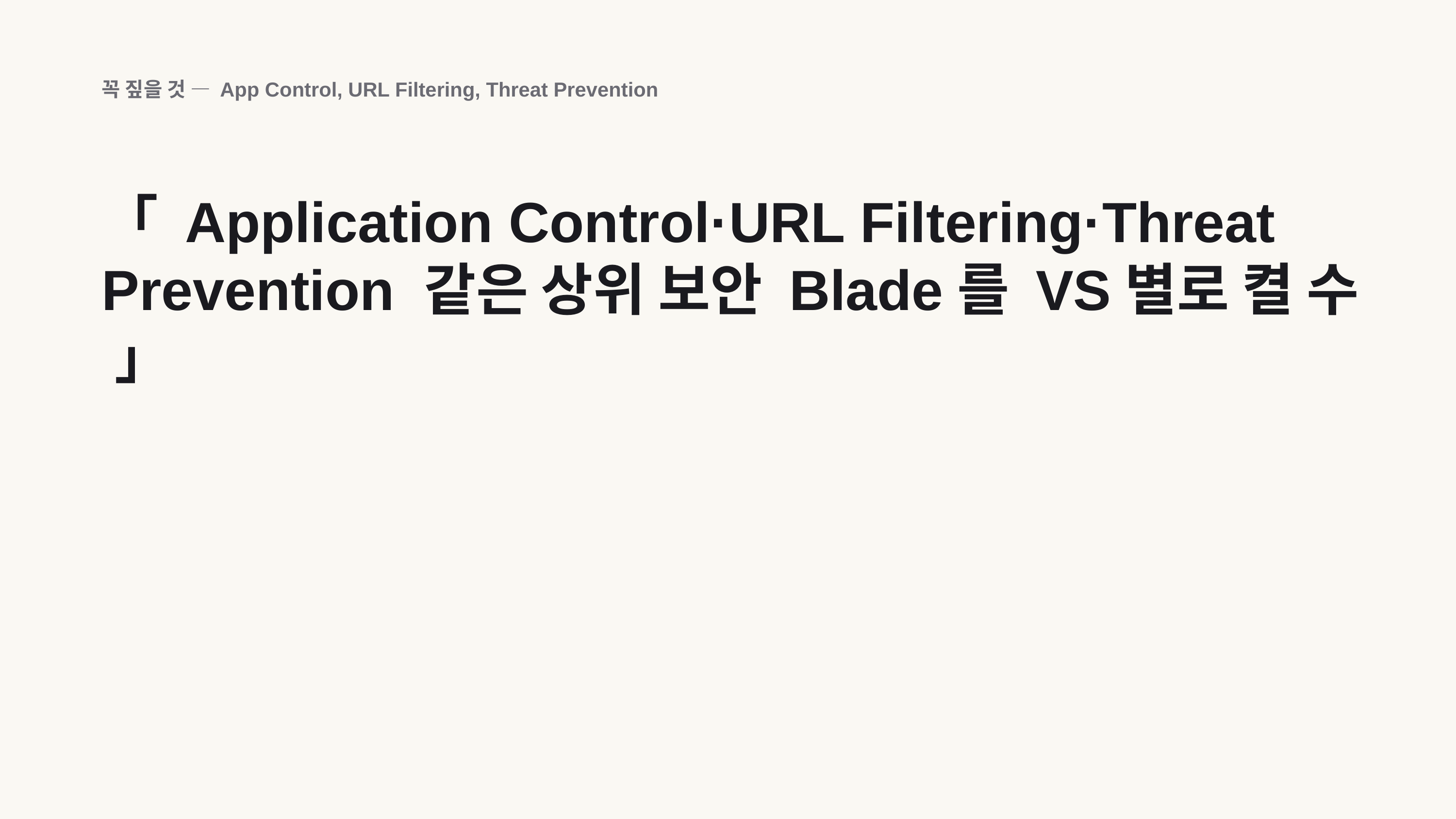

꼭 짚을 것 — App Control, URL Filtering, Threat Prevention
「 Application Control·URL Filtering·Threat Prevention 같은 상위 보안 Blade를 VS별로 켤 수 」